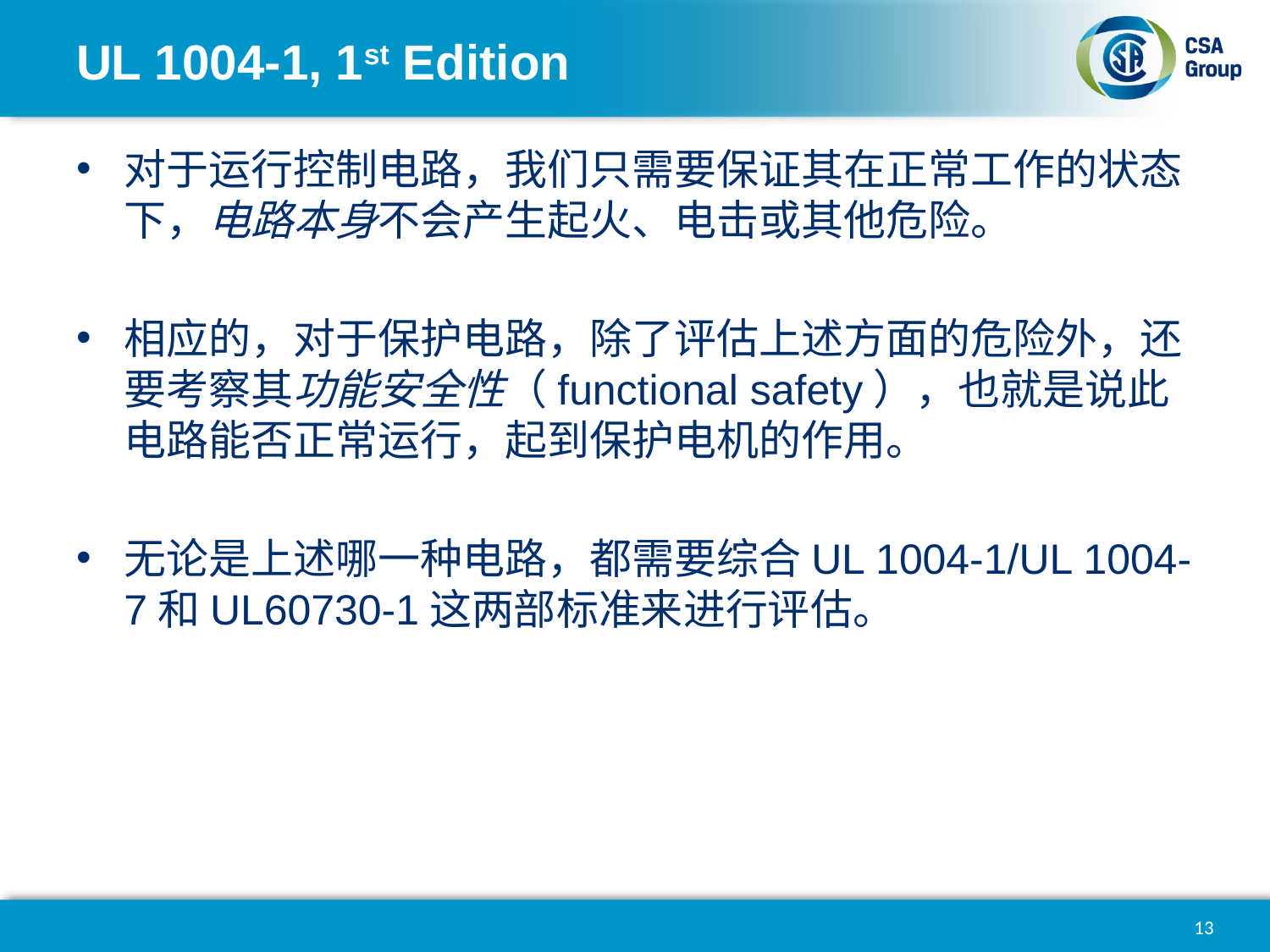

# UL 1004-1, 1st Edition
对于运行控制电路，我们只需要保证其在正常工作的状态下，电路本身不会产生起火、电击或其他危险。

相应的，对于保护电路，除了评估上述方面的危险外，还要考察其功能安全性（functional safety），也就是说此电路能否正常运行，起到保护电机的作用。

无论是上述哪一种电路，都需要综合UL 1004-1/UL 1004-7和UL60730-1这两部标准来进行评估。
13